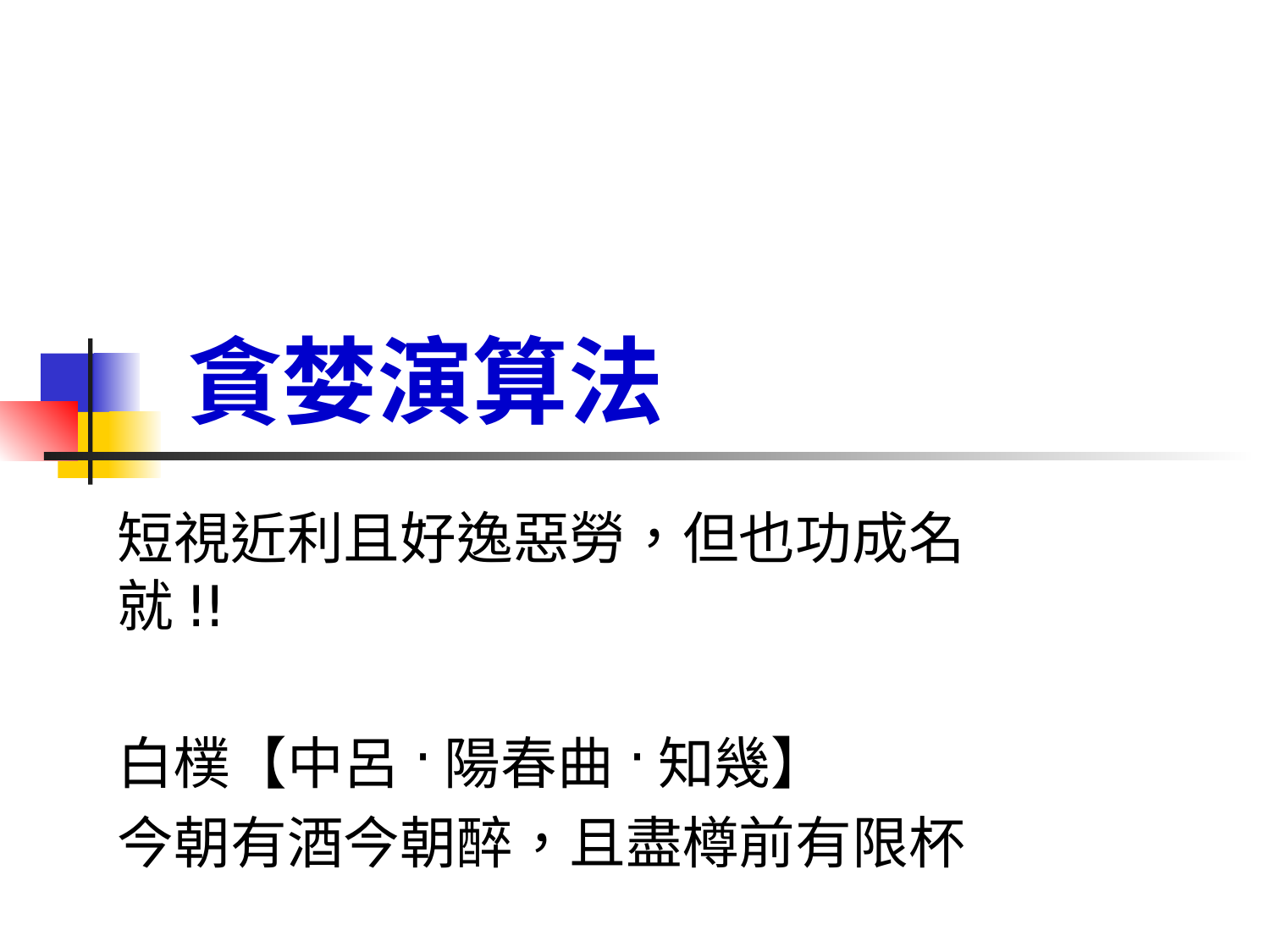

# 貪婪演算法
短視近利且好逸惡勞，但也功成名就!!

白樸【中呂·陽春曲·知幾】
今朝有酒今朝醉，且盡樽前有限杯